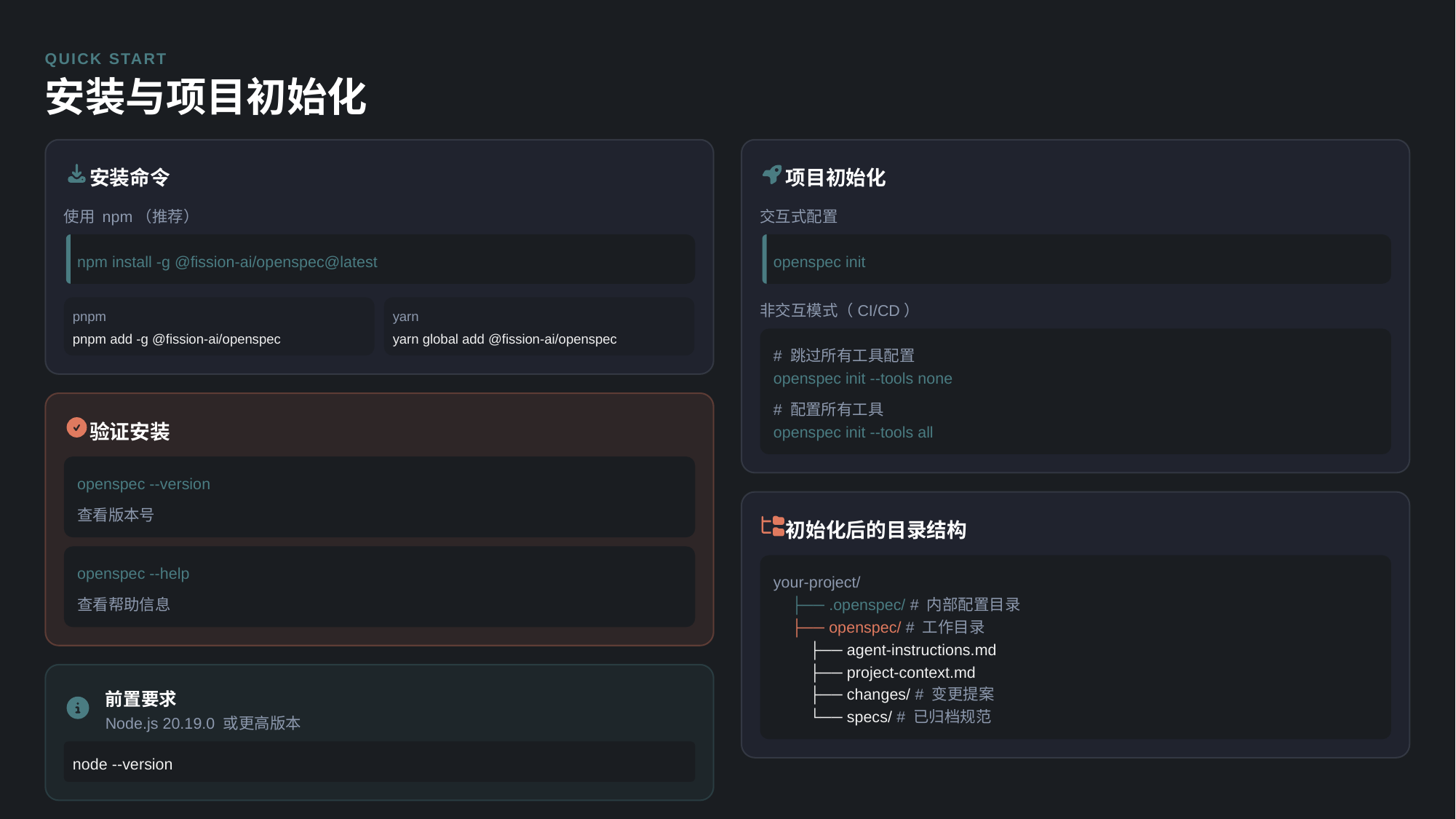

QUICK START
安装与项目初始化

安装命令
项目初始化

使用 npm（推荐）
交互式配置
npm install -g @fission-ai/openspec@latest

openspec init

非交互模式（CI/CD）
pnpm
yarn
pnpm add -g @fission-ai/openspec
yarn global add @fission-ai/openspec

# 跳过所有工具配置
openspec init --tools none

# 配置所有工具
验证安装

openspec init --tools all

openspec --version

查看版本号
初始化后的目录结构

openspec --help
your-project/
查看帮助信息
├── .openspec/ # 内部配置目录
├── openspec/ # 工作目录
├── agent-instructions.md
├── project-context.md

├── changes/ # 变更提案
前置要求

└── specs/ # 已归档规范
Node.js 20.19.0 或更高版本

node --version